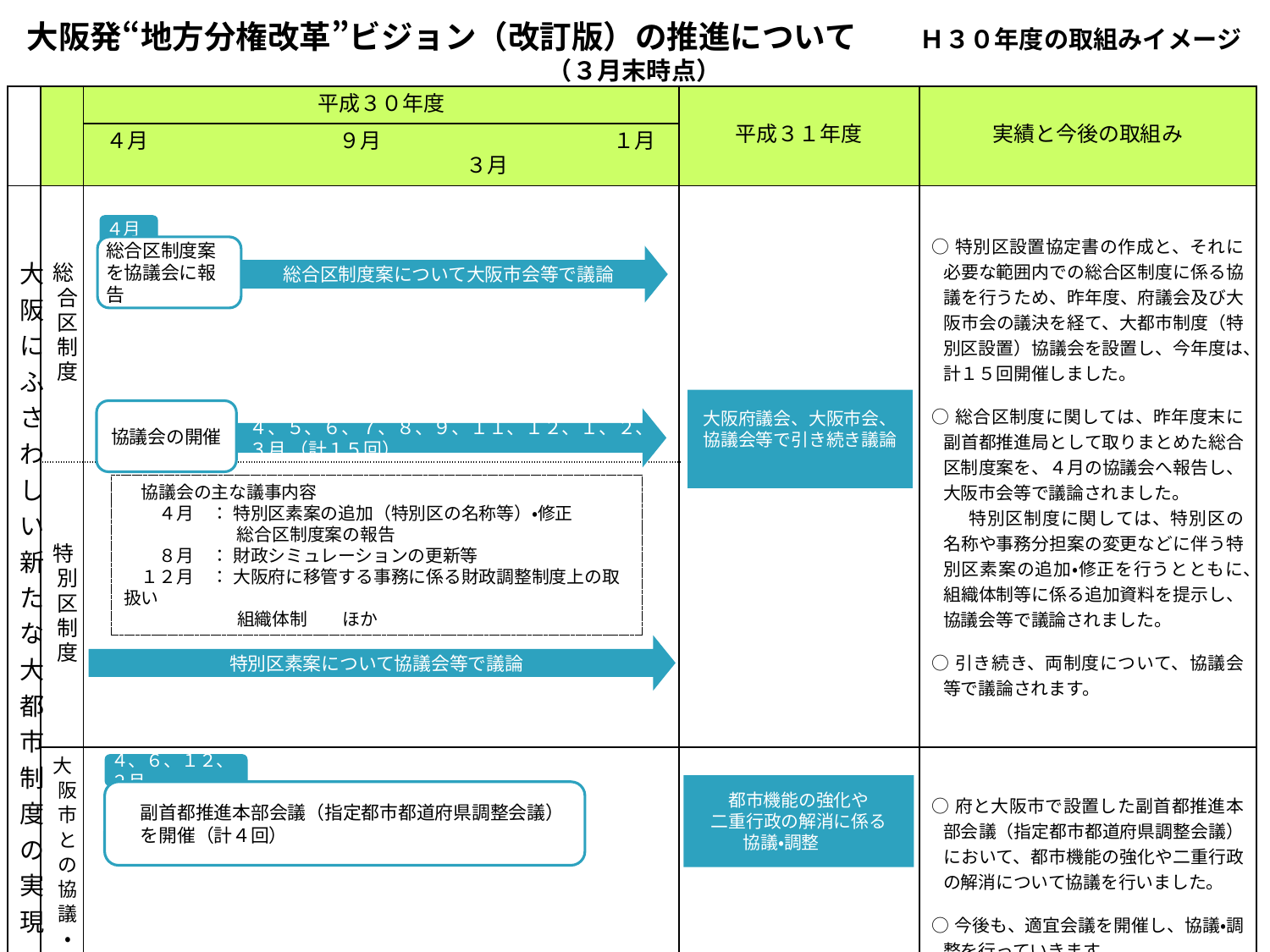

大阪発“地方分権改革”ビジョン（改訂版）の推進について　　Ｈ３０年度の取組みイメージ（３月末時点）
|  |  | 平成３０年度 | 平成３１年度 | 実績と今後の取組み |
| --- | --- | --- | --- | --- |
|  |  | ４月　　　　　　　　　９月　　　　　　　　　　　１月　　　　　　　　　　３月 |  |  |
| 大阪にふさわしい新たな大都市制度の実現 | 総合区制度 |  |  | ○特別区設置協定書の作成と、それに必要な範囲内での総合区制度に係る協議を行うため、昨年度、府議会及び大阪市会の議決を経て、大都市制度（特別区設置）協議会を設置し、今年度は、計１５回開催しました。 ○総合区制度に関しては、昨年度末に副首都推進局として取りまとめた総合区制度案を、４月の協議会へ報告し、大阪市会等で議論されました。 　　特別区制度に関しては、特別区の名称や事務分担案の変更などに伴う特別区素案の追加・修正を行うとともに、組織体制等に係る追加資料を提示し、協議会等で議論されました。 ○引き続き、両制度について、協議会等で議論されます。 |
|  | 特別区制度 |  |  |  |
|  | 大阪市との協議・調整 |  |  | ○府と大阪市で設置した副首都推進本部会議（指定都市都道府県調整会議）において、都市機能の強化や二重行政の解消について協議を行いました。 ○今後も、適宜会議を開催し、協議・調整を行っていきます。 |
４月
総合区制度案を協議会に報告
総合区制度案について大阪市会等で議論
大阪府議会、大阪市会、
協議会等で引き続き議論
協議会の開催
４、５、６、７、８、９、１１、１２、１、２、３月 （計１５回）
　協議会の主な議事内容
　　４月　： 特別区素案の追加（特別区の名称等）・修正
　　　　　　  総合区制度案の報告
　　８月　： 財政シミュレーションの更新等
　１２月　： 大阪府に移管する事務に係る財政調整制度上の取扱い
　　　　　　  組織体制　　ほか
特別区素案について協議会等で議論
４、６、１２、２月
 　副首都推進本部会議（指定都市都道府県調整会議）
 　を開催（計４回）
都市機能の強化や
二重行政の解消に係る
協議・調整